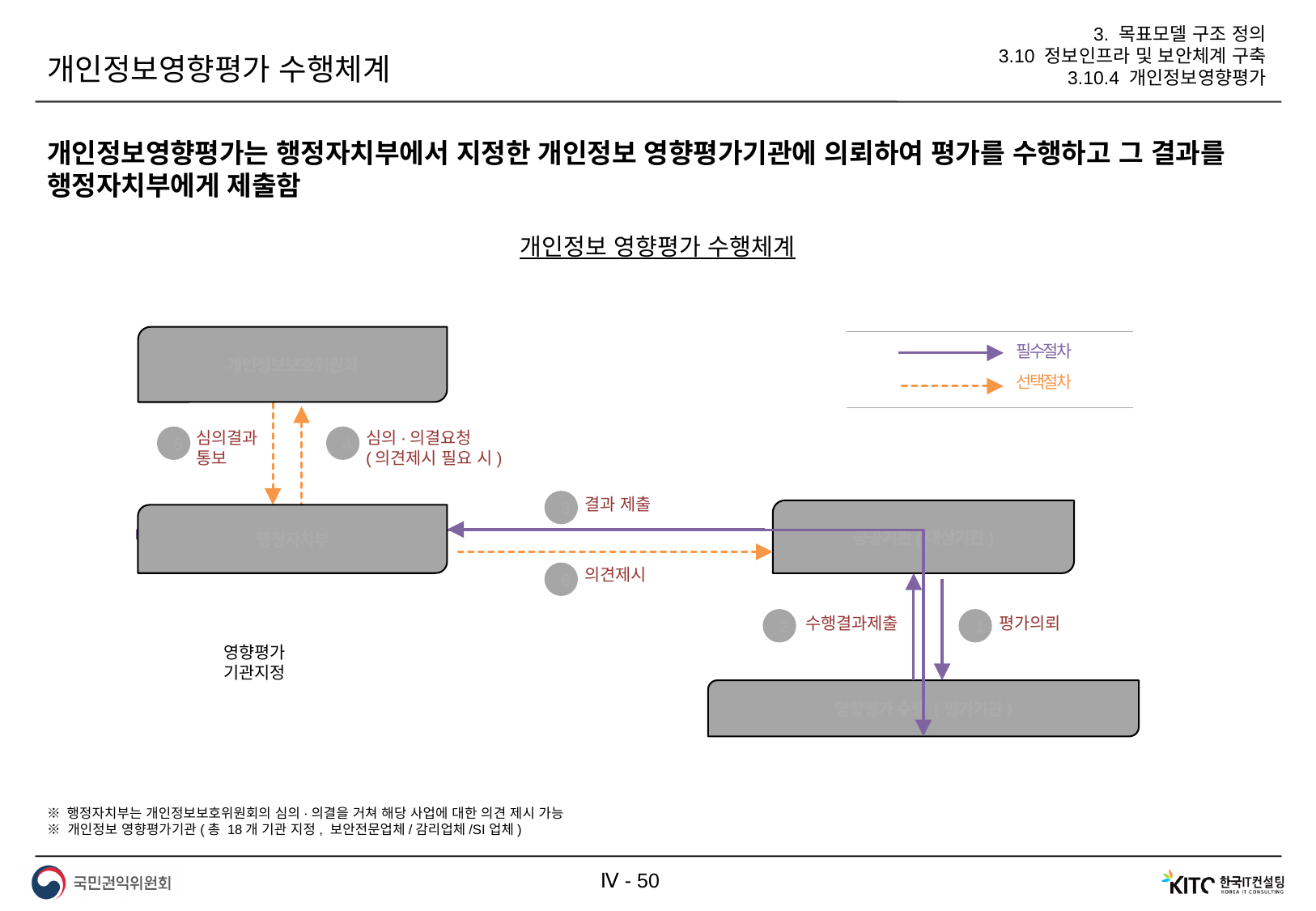

3. 목표모델 구조 정의
3.10 정보인프라 및 보안체계 구축
3.10.4 개인정보영향평가
개인정보영향평가 수행체계
개인정보영향평가는 행정자치부에서 지정한 개인정보 영향평가기관에 의뢰하여 평가를 수행하고 그 결과를 행정자치부에게 제출함
개인정보 영향평가 수행체계

개인정보보호위원회
필수절차
선택절차
심의·의결요청
(의견제시 필요 시)
심의결과
통보
4
5
결과 제출
3
공공기관(대상기관)
행정자치부
의견제시
6
수행결과제출
평가의뢰
2
1
영향평가
기관지정
영향평가 수행 (평가기관)
※ 행정자치부는 개인정보보호위원회의 심의·의결을 거쳐 해당 사업에 대한 의견 제시 가능
※ 개인정보 영향평가기관(총 18개 기관 지정, 보안전문업체/감리업체/SI업체)